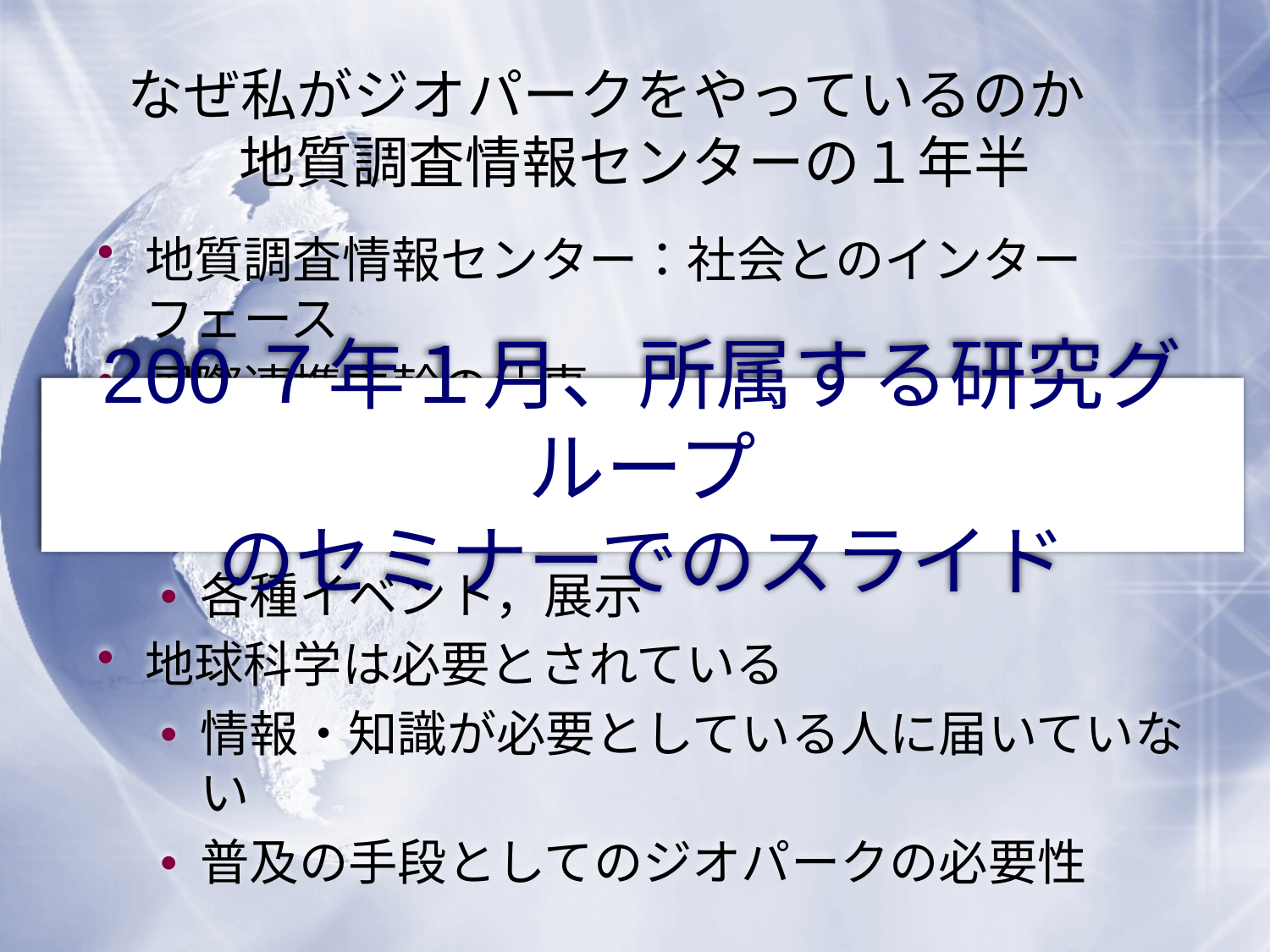

# なぜ私がジオパークをやっているのか　 地質調査情報センターの１年半
地質調査情報センター：社会とのインターフェース
国際連携主幹の仕事
国際共同研究契約に関すること（韓国など）
災害対応（パキスタンの地震）
各種イベント，展示
地球科学は必要とされている
情報・知識が必要としている人に届いていない
普及の手段としてのジオパークの必要性
200７年１月、所属する研究グループ
のセミナーでのスライド